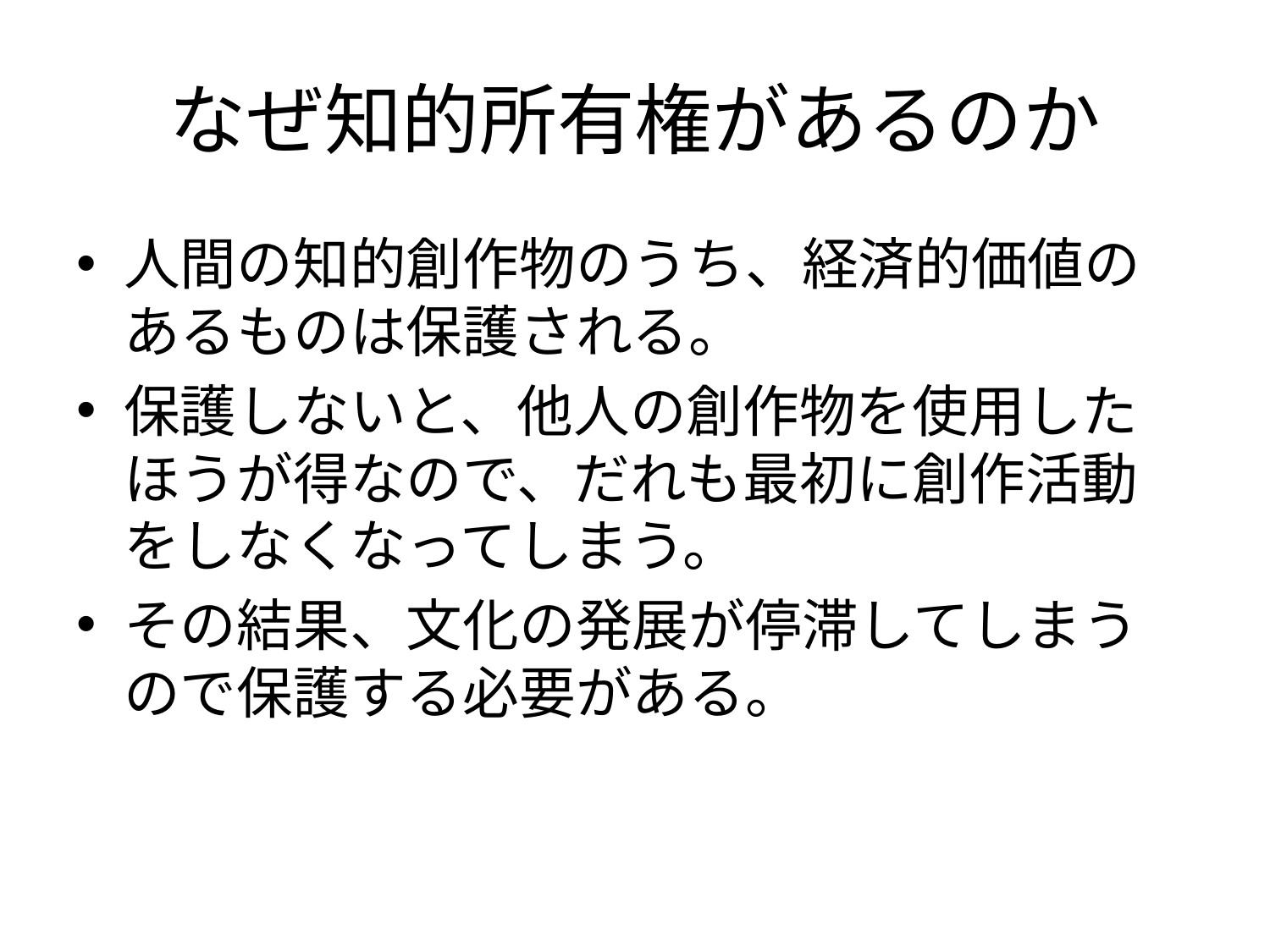

# なぜ知的所有権があるのか
人間の知的創作物のうち、経済的価値のあるものは保護される。
保護しないと、他人の創作物を使用したほうが得なので、だれも最初に創作活動をしなくなってしまう。
その結果、文化の発展が停滞してしまうので保護する必要がある。